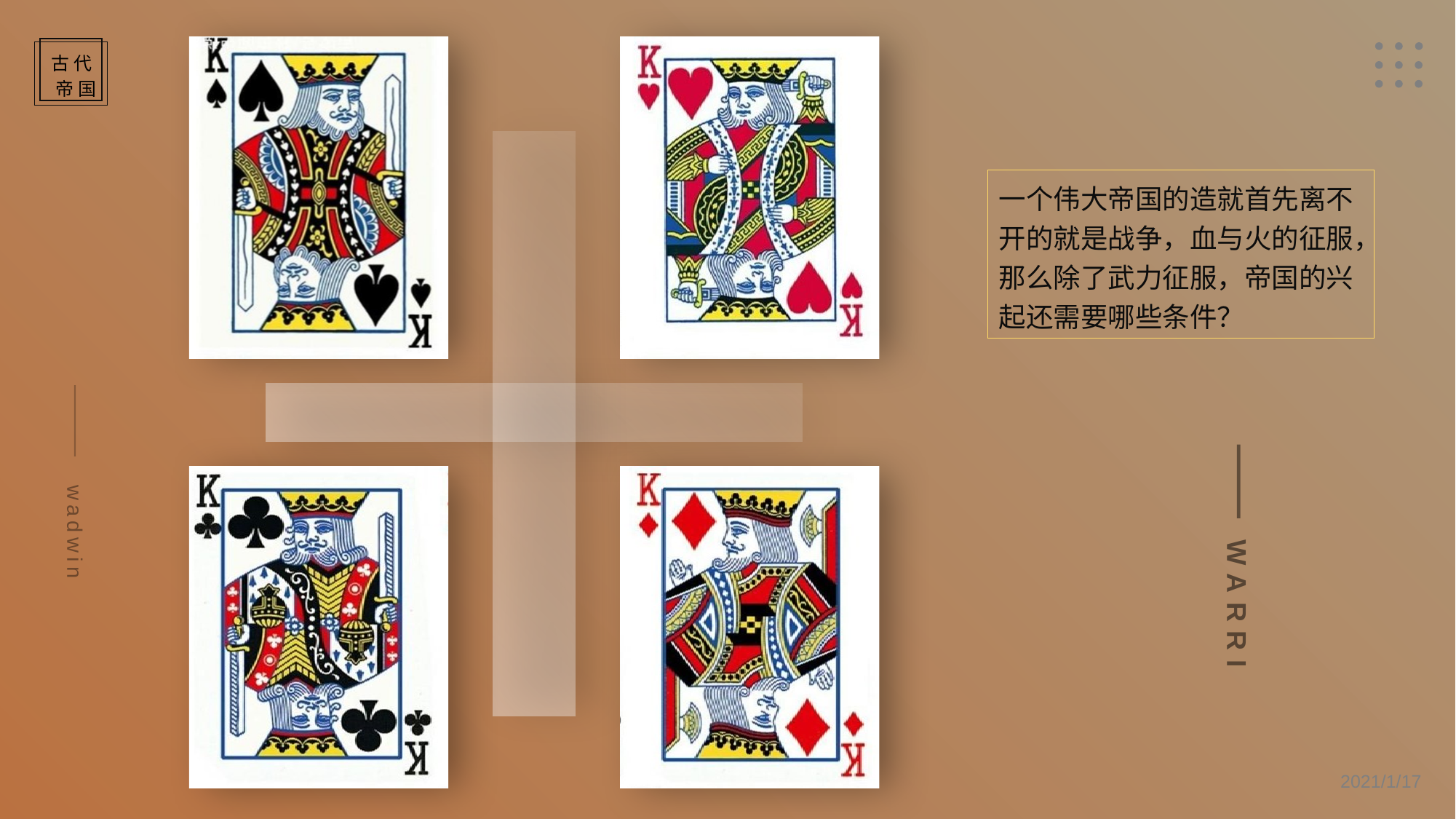

古代帝国

一个伟大帝国的造就首先离不开的就是战争，血与火的征服，那么除了武力征服，帝国的兴起还需要哪些条件？

wadwings
WARRING

2021/1/17